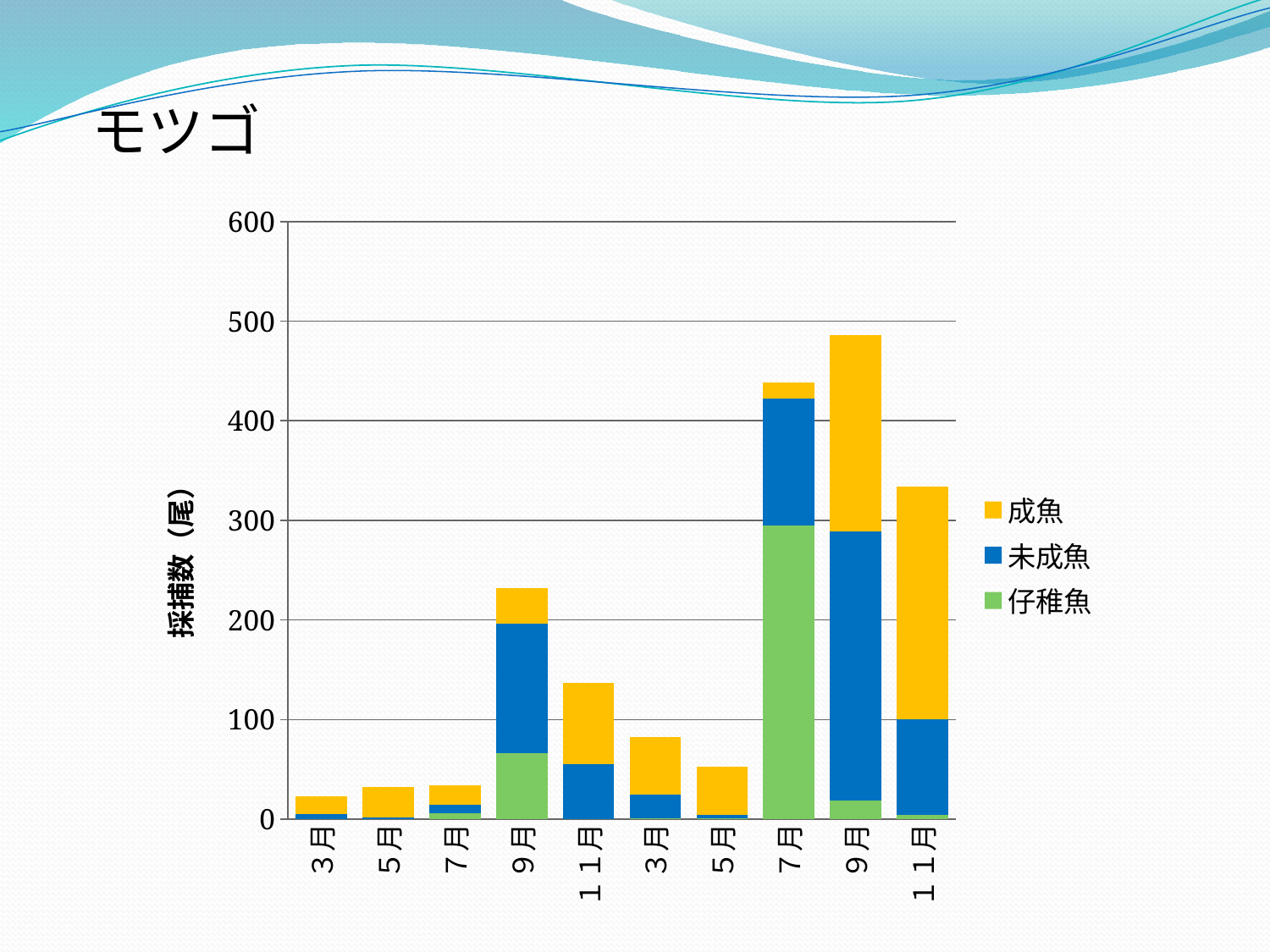

モツゴ

### Chart

| Category | 仔稚魚 | 未成魚 | 成魚 |
|---|---|---|---|
| ３月 | 0.0 | 5.0 | 18.0 |
| ５月 | 0.0 | 2.0 | 30.0 |
| ７月 | 6.0 | 8.0 | 20.0 |
| ９月 | 66.0 | 130.0 | 36.0 |
| １１月 | 0.0 | 55.0 | 82.0 |
| ３月 | 1.0 | 24.0 | 57.0 |
| ５月 | 1.0 | 3.0 | 49.0 |
| ７月 | 295.0 | 127.0 | 16.0 |
| ９月 | 19.0 | 270.0 | 197.0 |
| １１月 | 4.0 | 96.0 | 234.0 |